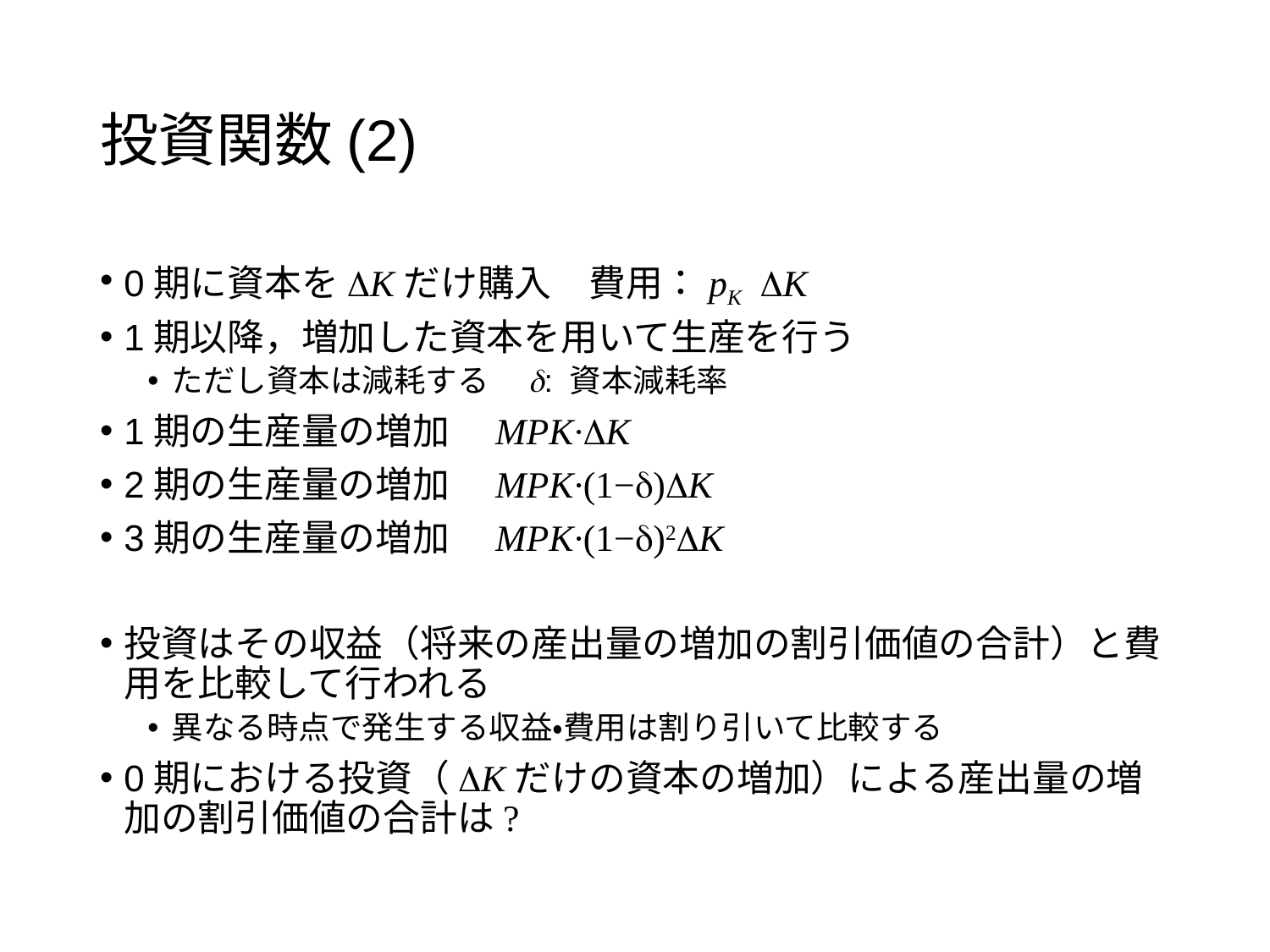

# 投資関数(2)
0期に資本をΔKだけ購入　費用：pK ΔK
1期以降，増加した資本を用いて生産を行う
ただし資本は減耗する　δ: 資本減耗率
1期の生産量の増加　MPK∙ΔK
2期の生産量の増加　MPK∙(1−δ)ΔK
3期の生産量の増加　MPK∙(1−δ)2ΔK

投資はその収益（将来の産出量の増加の割引価値の合計）と費用を比較して行われる
異なる時点で発生する収益・費用は割り引いて比較する
0期における投資（ΔKだけの資本の増加）による産出量の増加の割引価値の合計は?